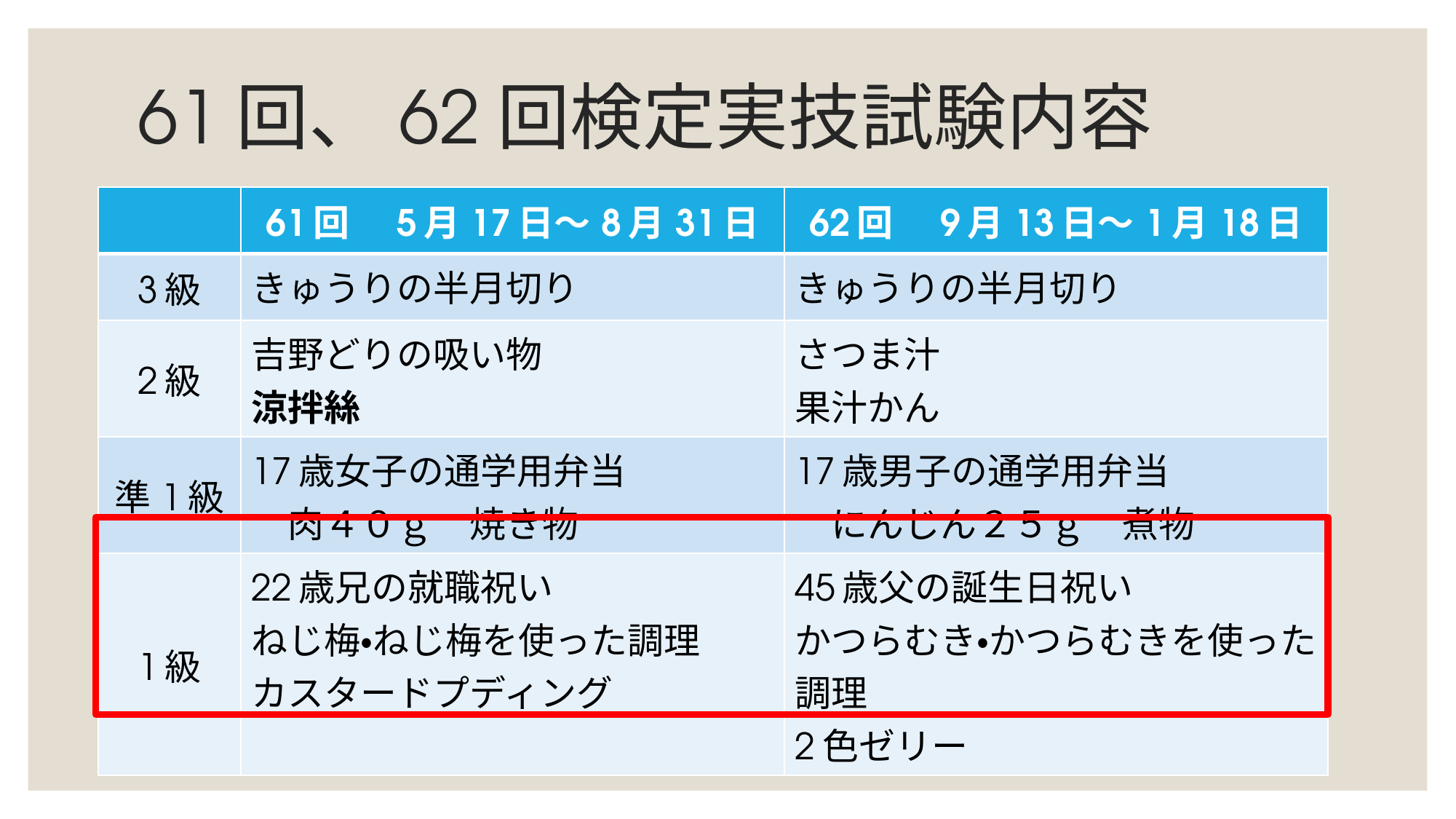

# 61回、62回検定実技試験内容
|  | 61回　5月17日～8月31日 | 62回　9月13日～1月18日 |
| --- | --- | --- |
| 3級 | きゅうりの半月切り | きゅうりの半月切り |
| 2級 | 吉野どりの吸い物 涼拌絲 | さつま汁 果汁かん |
| 準1級 | 17歳女子の通学用弁当 　肉４０ｇ　焼き物 | 17歳男子の通学用弁当 　にんじん２５ｇ　煮物 |
| 1級 | 22歳兄の就職祝い ねじ梅・ねじ梅を使った調理 カスタードプディング | 45歳父の誕生日祝い かつらむき・かつらむきを使った調理 2色ゼリー |